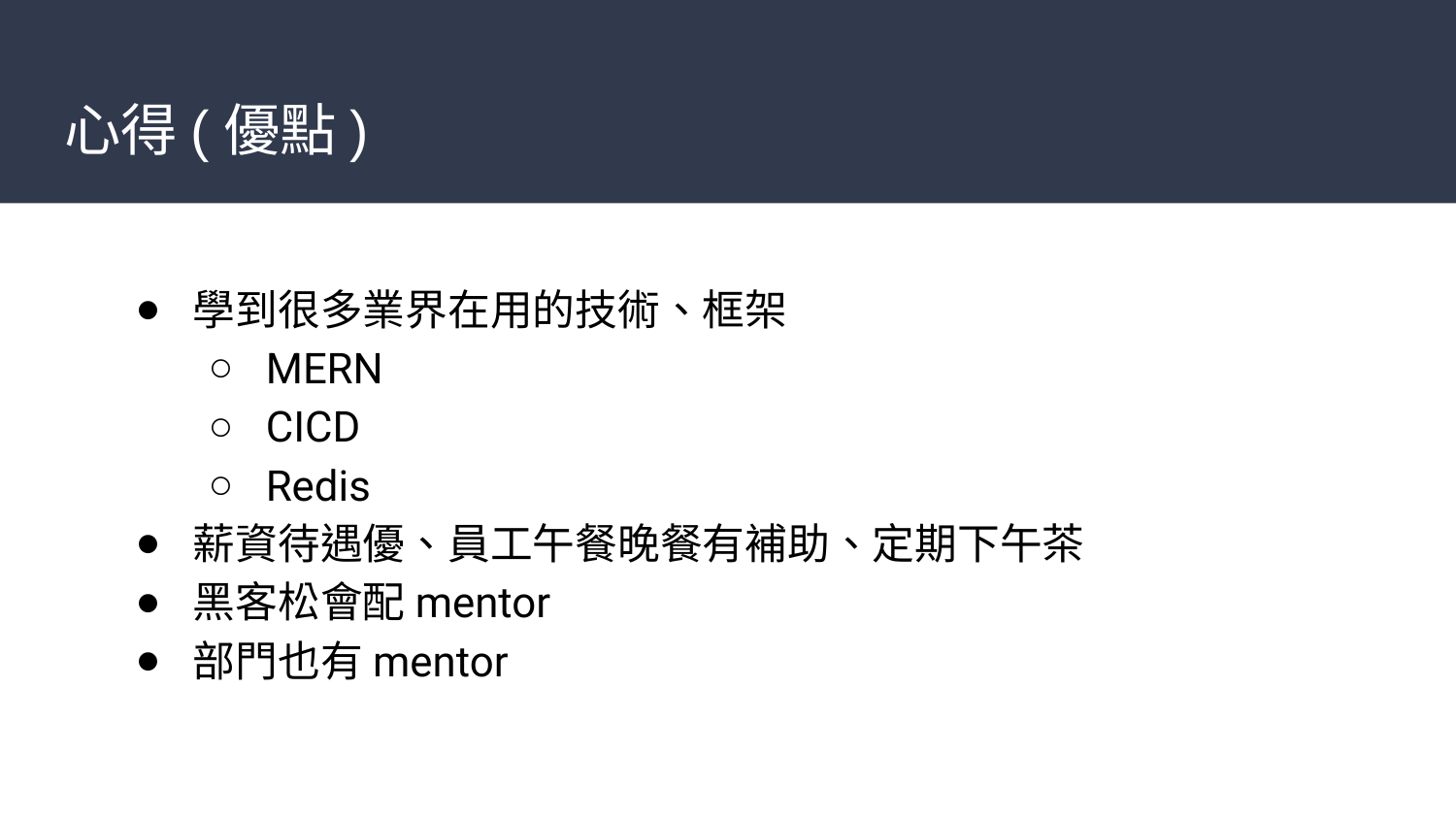

# 心得(優點)
學到很多業界在用的技術、框架
MERN
CICD
Redis
薪資待遇優、員工午餐晚餐有補助、定期下午茶
黑客松會配mentor
部門也有mentor